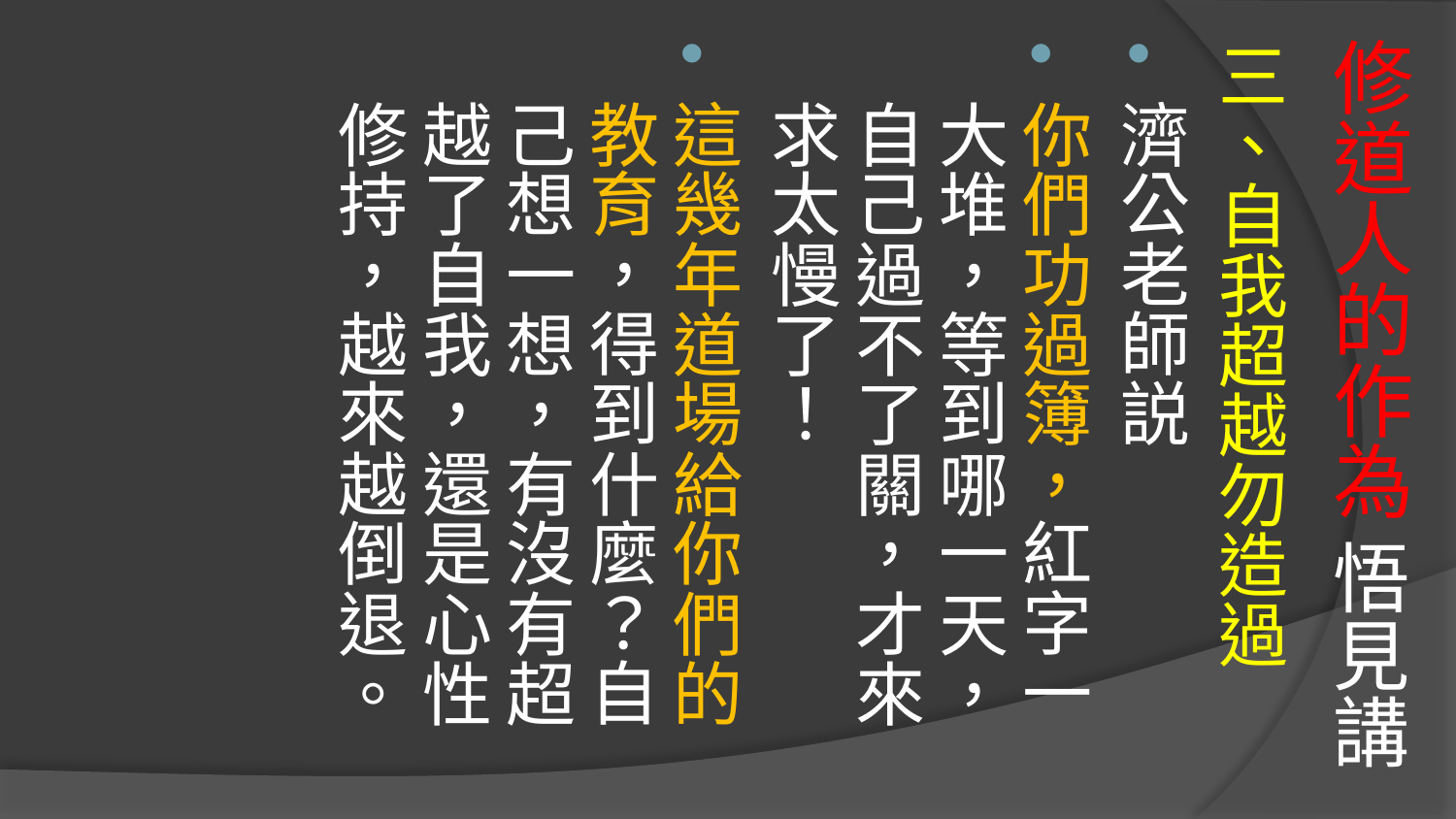

# 修道人的作為 悟見講
三、自我超越勿造過
濟公老師説
你們功過簿，紅字一大堆，等到哪一天，自己過不了關，才來求太慢了！
這幾年道場給你們的教育，得到什麼？自己想一想，有沒有超越了自我，還是心性修持，越來越倒退。